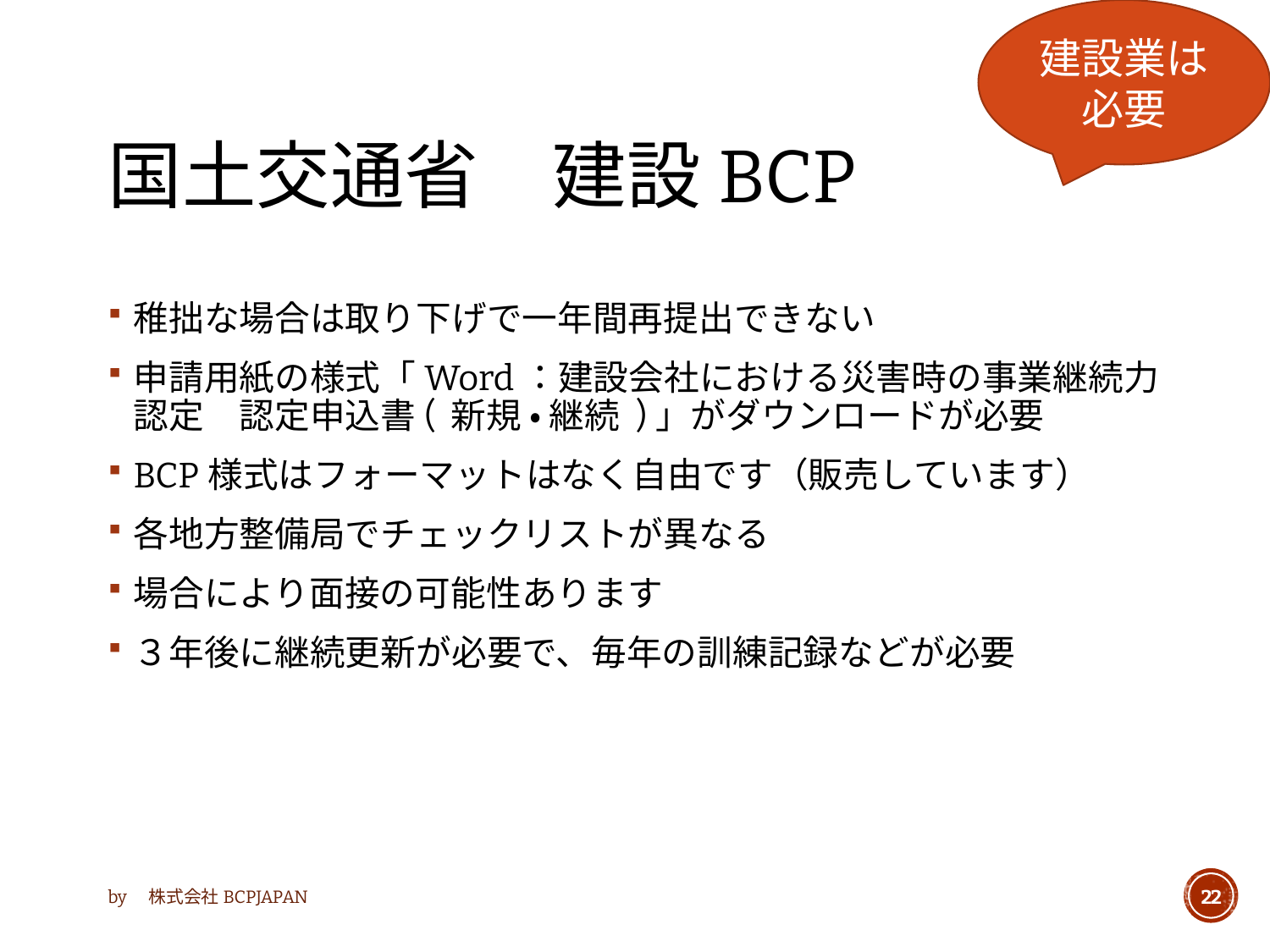

建設業は
必要
# 国土交通省　建設BCP
稚拙な場合は取り下げで一年間再提出できない
申請用紙の様式「Word：建設会社における災害時の事業継続力認定　認定申込書( 新規 ・ 継続 )」がダウンロードが必要
BCP様式はフォーマットはなく自由です（販売しています）
各地方整備局でチェックリストが異なる
場合により面接の可能性あります
３年後に継続更新が必要で、毎年の訓練記録などが必要

by　株式会社BCPJAPAN
22